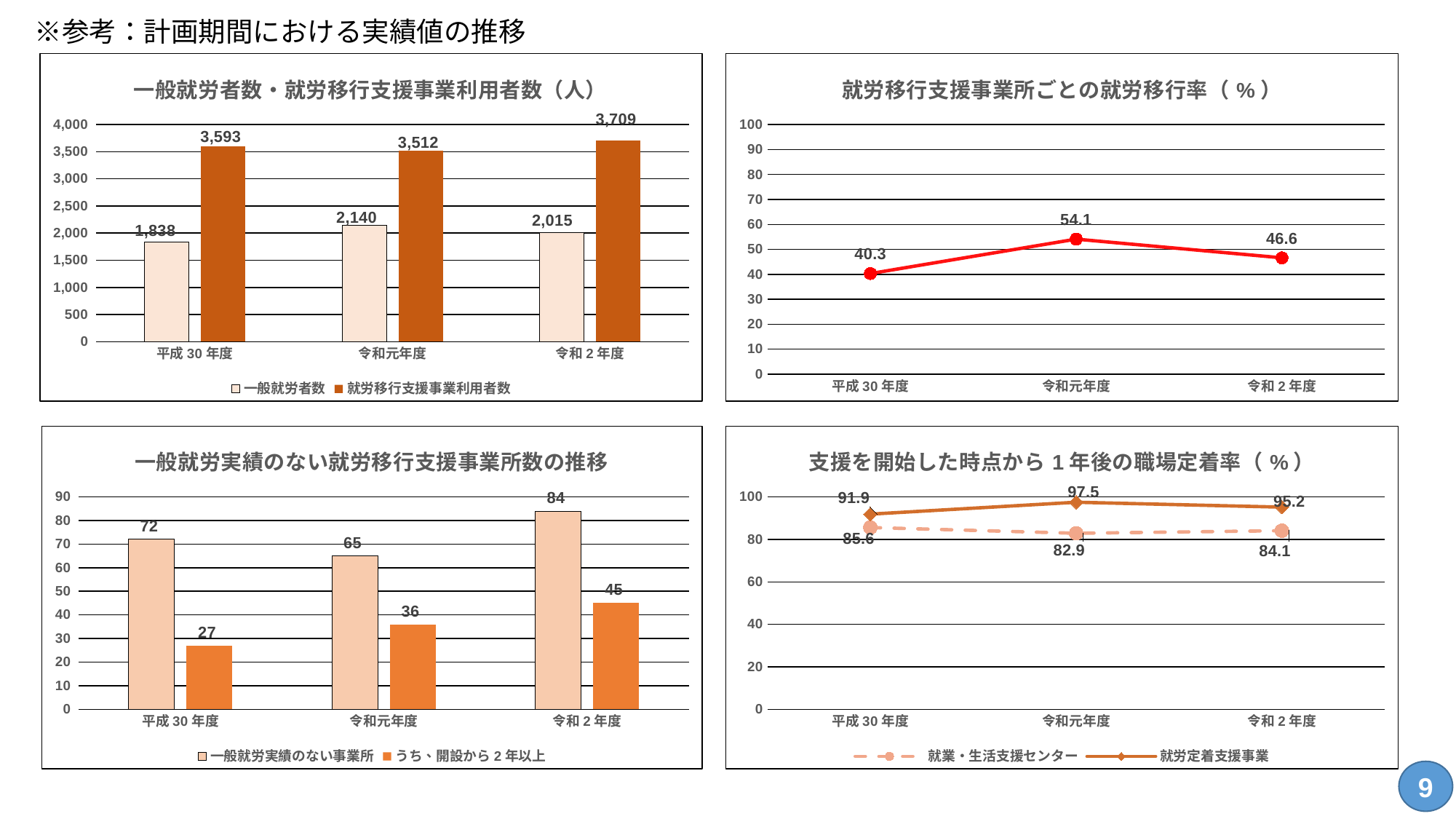

※参考：計画期間における実績値の推移

### Chart: 一般就労者数・就労移行支援事業利用者数（人）

| Category | 一般就労者数 | 就労移行支援事業利用者数 |
|---|---|---|
| 平成30年度 | 1838.0 | 3593.0 |
| 令和元年度 | 2140.0 | 3512.0 |
| 令和2年度 | 2015.0 | 3709.0 |

### Chart: 就労移行支援事業所ごとの就労移行率（%）

| Category | 就労移行率 |
|---|---|
| 平成30年度 | 40.3 |
| 令和元年度 | 54.1 |
| 令和2年度 | 46.6 |

### Chart: 一般就労実績のない就労移行支援事業所数の推移

| Category | 一般就労実績のない事業所 | うち、開設から2年以上 |
|---|---|---|
| 平成30年度 | 72.0 | 27.0 |
| 令和元年度 | 65.0 | 36.0 |
| 令和2年度 | 84.0 | 45.0 |

### Chart: 支援を開始した時点から1年後の職場定着率（%）

| Category | 就業・生活支援センター | 就労定着支援事業 |
|---|---|---|
| 平成30年度 | 85.6 | 91.9 |
| 令和元年度 | 82.9 | 97.5 |
| 令和2年度 | 84.1 | 95.2 |
9